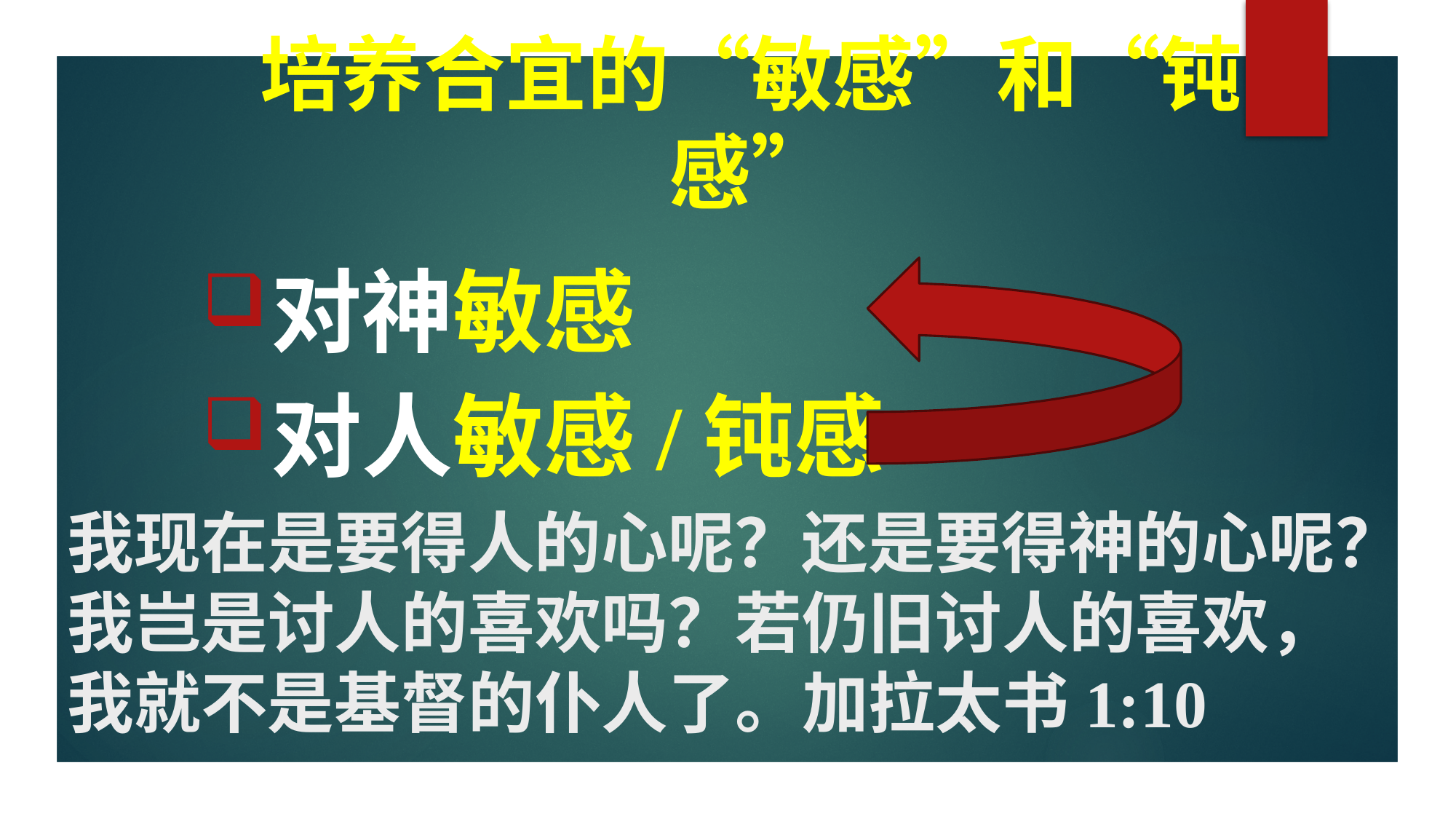

# 培养合宜的“敏感”和“钝感”

对神敏感
对人敏感/钝感
我现在是要得人的心呢？还是要得神的心呢？我岂是讨人的喜欢吗？若仍旧讨人的喜欢，我就不是基督的仆人了。加拉太书1:10